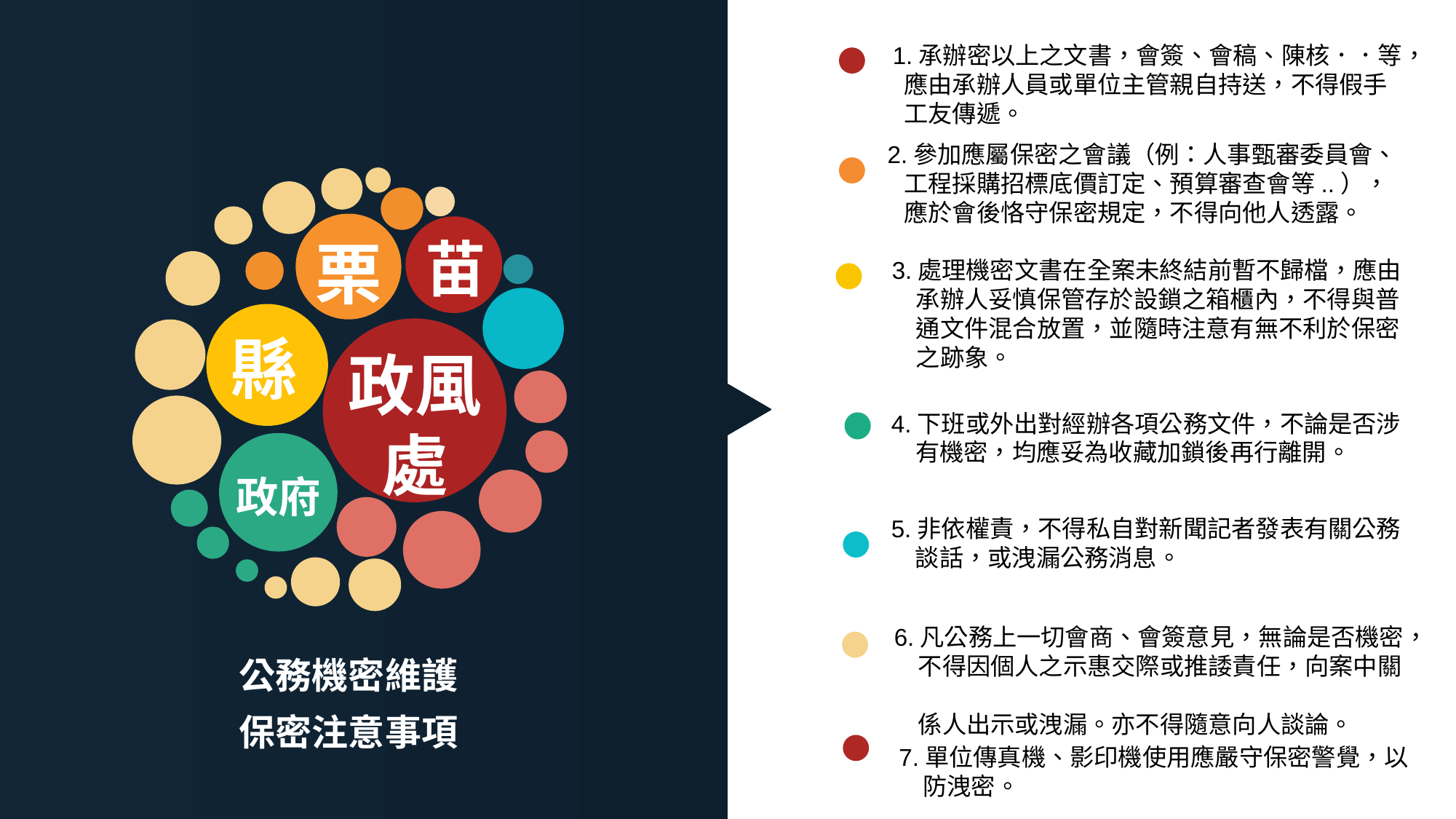

1.承辦密以上之文書，會簽、會稿、陳核．．等，
 應由承辦人員或單位主管親自持送，不得假手
 工友傳遞。

2.參加應屬保密之會議（例：人事甄審委員會、
  工程採購招標底價訂定、預算審查會等..），
  應於會後恪守保密規定，不得向他人透露。

苗
栗
3.處理機密文書在全案未終結前暫不歸檔，應由
　承辦人妥慎保管存於設鎖之箱櫃內，不得與普
　通文件混合放置，並隨時注意有無不利於保密
　之跡象。

縣
政風處

4.下班或外出對經辦各項公務文件，不論是否涉
　有機密，均應妥為收藏加鎖後再行離開。

政府

5.非依權責，不得私自對新聞記者發表有關公務
　談話，或洩漏公務消息。

6.凡公務上一切會商、會簽意見，無論是否機密，
　不得因個人之示惠交際或推諉責任，向案中關
　係人出示或洩漏。亦不得隨意向人談論。

公務機密維護
保密注意事項

7.單位傳真機、影印機使用應嚴守保密警覺，以
　防洩密。